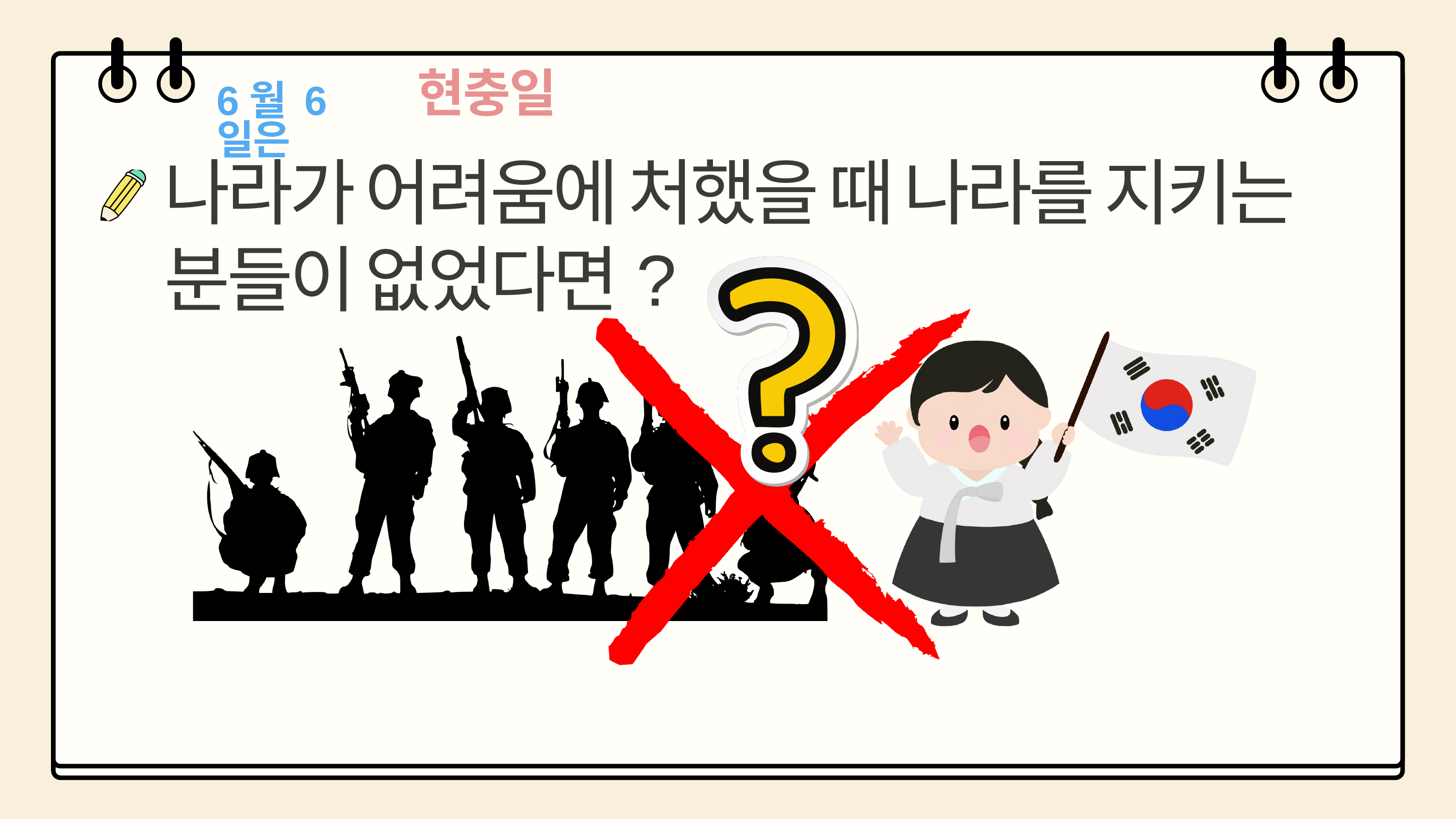

현충일
6월 6일은
나라가 어려움에 처했을 때 나라를 지키는 분들이 없었다면?